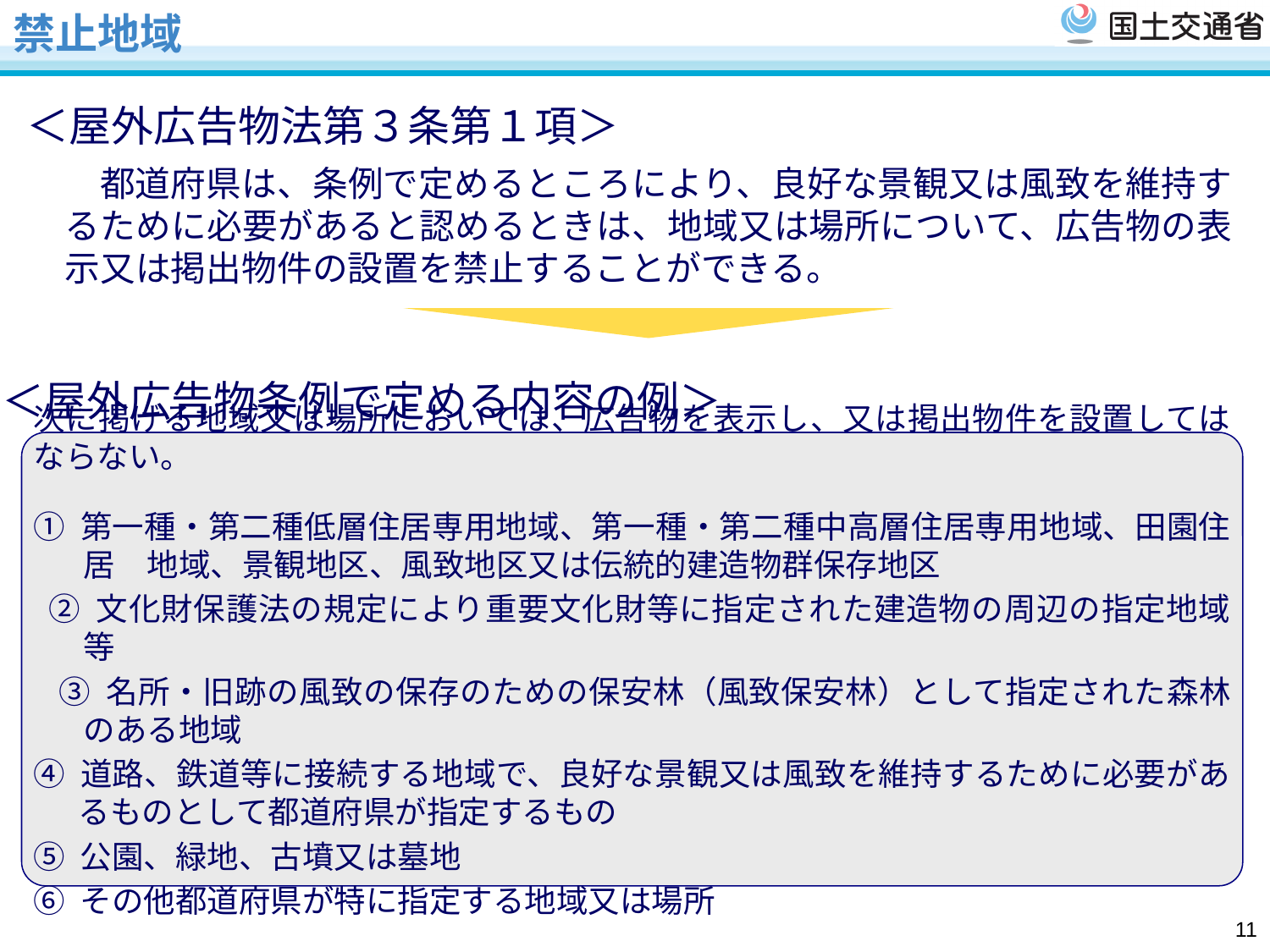

# 禁止地域
＜屋外広告物法第３条第１項＞
都道府県は、条例で定めるところにより、良好な景観又は風致を維持するために必要があると認めるときは、地域又は場所について、広告物の表示又は掲出物件の設置を禁止することができる。

＜屋外広告物条例で定める内容の例＞
次に掲げる地域又は場所においては、広告物を表示し、又は掲出物件を設置してはならない。
① 第一種・第二種低層住居専用地域、第一種・第二種中高層住居専用地域、田園住居　地域、景観地区、風致地区又は伝統的建造物群保存地区
② 文化財保護法の規定により重要文化財等に指定された建造物の周辺の指定地域等
③ 名所・旧跡の風致の保存のための保安林（風致保安林）として指定された森林のある地域
④ 道路、鉄道等に接続する地域で、良好な景観又は風致を維持するために必要があるものとして都道府県が指定するもの
⑤ 公園、緑地、古墳又は墓地
⑥ その他都道府県が特に指定する地域又は場所
11